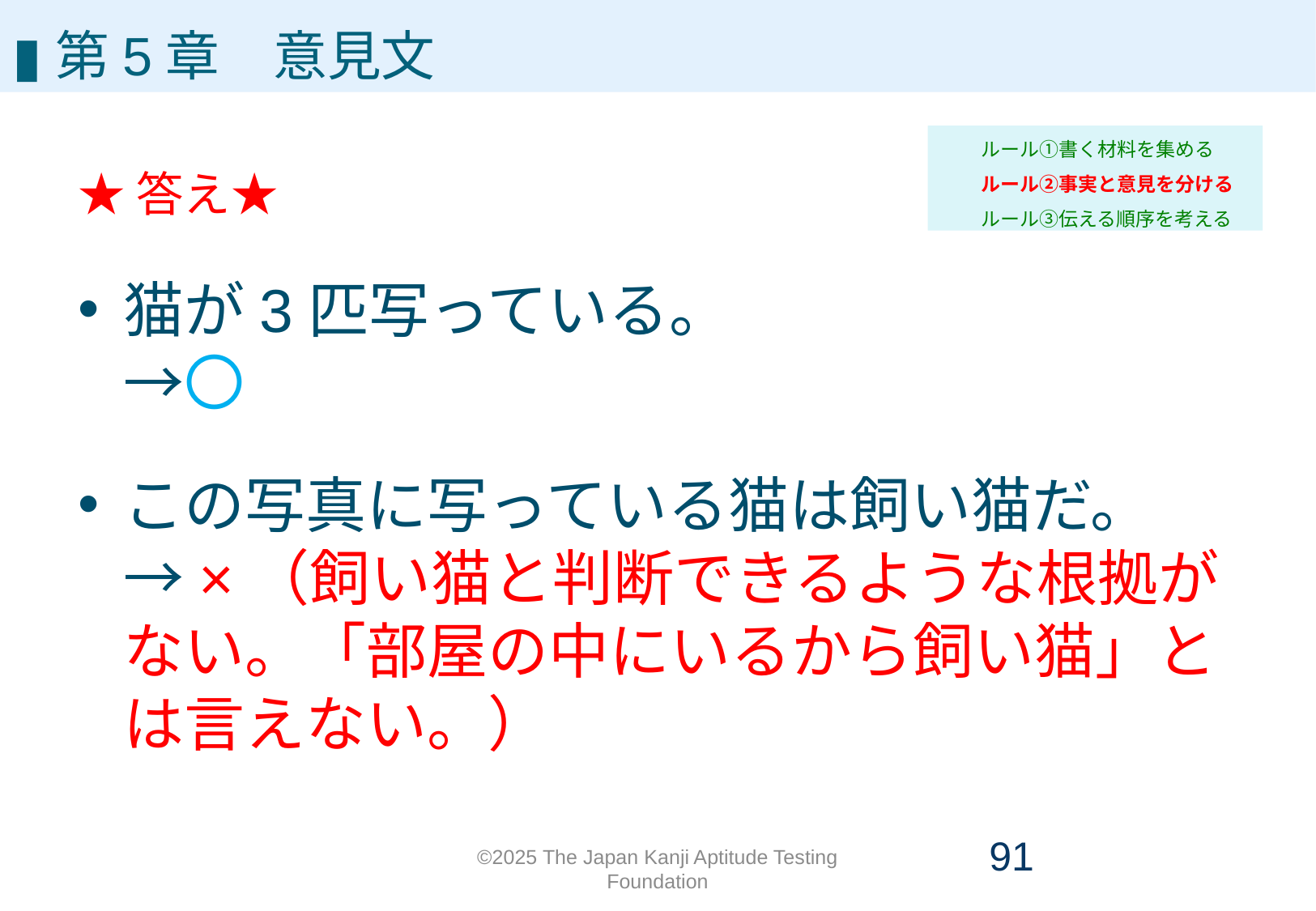

▮第5章　意見文
ルール①書く材料を集める
ルール②事実と意見を分ける
ルール③伝える順序を考える
★答え★

猫が3匹写っている。
→〇

この写真に写っている猫は飼い猫だ。
→×（飼い猫と判断できるような根拠がない。「部屋の中にいるから飼い猫」とは言えない。）

©2025 The Japan Kanji Aptitude Testing Foundation
91